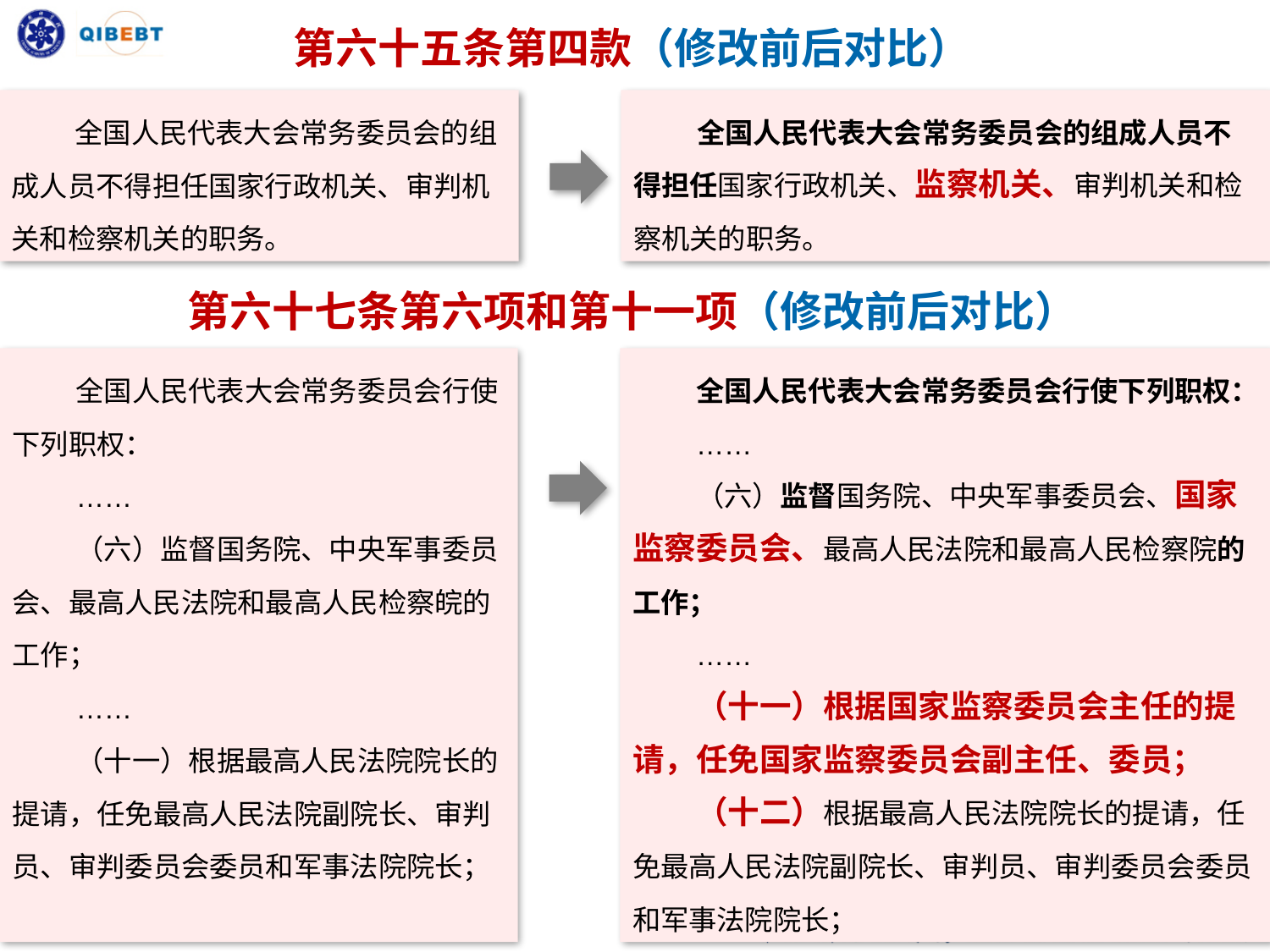

第六十五条第四款（修改前后对比）
全国人民代表大会常务委员会的组成人员不得担任国家行政机关、审判机关和检察机关的职务。
全国人民代表大会常务委员会的组成人员不得担任国家行政机关、监察机关、审判机关和检察机关的职务。

第六十七条第六项和第十一项（修改前后对比）
全国人民代表大会常务委员会行使下列职权：
……
（六）监督国务院、中央军事委员会、最高人民法院和最高人民检察皖的工作；
……
（十一）根据最高人民法院院长的提请，任免最高人民法院副院长、审判员、审判委员会委员和军事法院院长；

全国人民代表大会常务委员会行使下列职权：
……
（六）监督国务院、中央军事委员会、国家监察委员会、最高人民法院和最高人民检察院的工作；
……
（十一）根据国家监察委员会主任的提请，任免国家监察委员会副主任、委员；
（十二）根据最高人民法院院长的提请，任免最高人民法院副院长、审判员、审判委员会委员和军事法院院长；